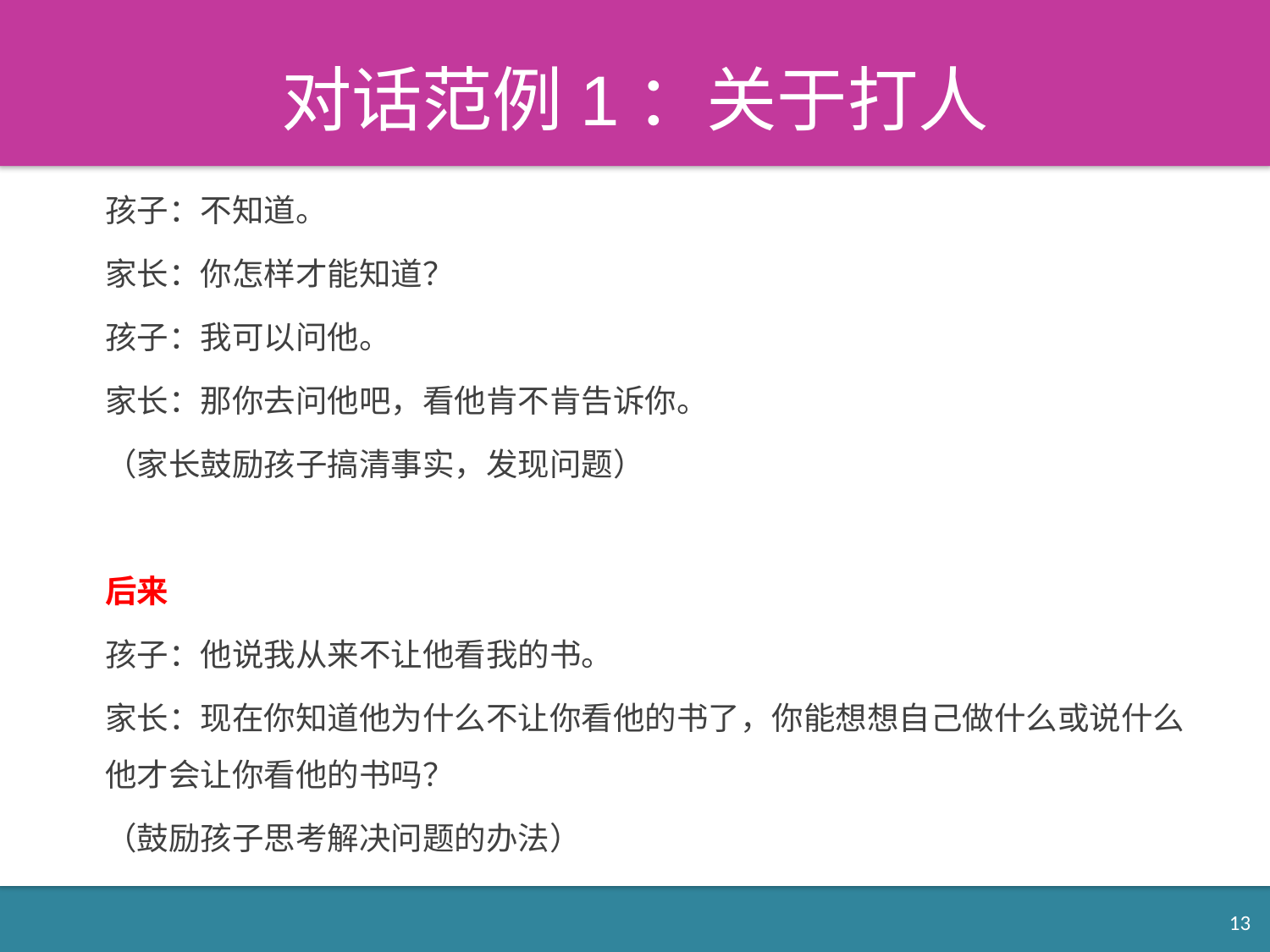

# 对话范例1：关于打人
孩子：不知道。
家长：你怎样才能知道？
孩子：我可以问他。
家长：那你去问他吧，看他肯不肯告诉你。
（家长鼓励孩子搞清事实，发现问题）

后来
孩子：他说我从来不让他看我的书。
家长：现在你知道他为什么不让你看他的书了，你能想想自己做什么或说什么他才会让你看他的书吗？
（鼓励孩子思考解决问题的办法）